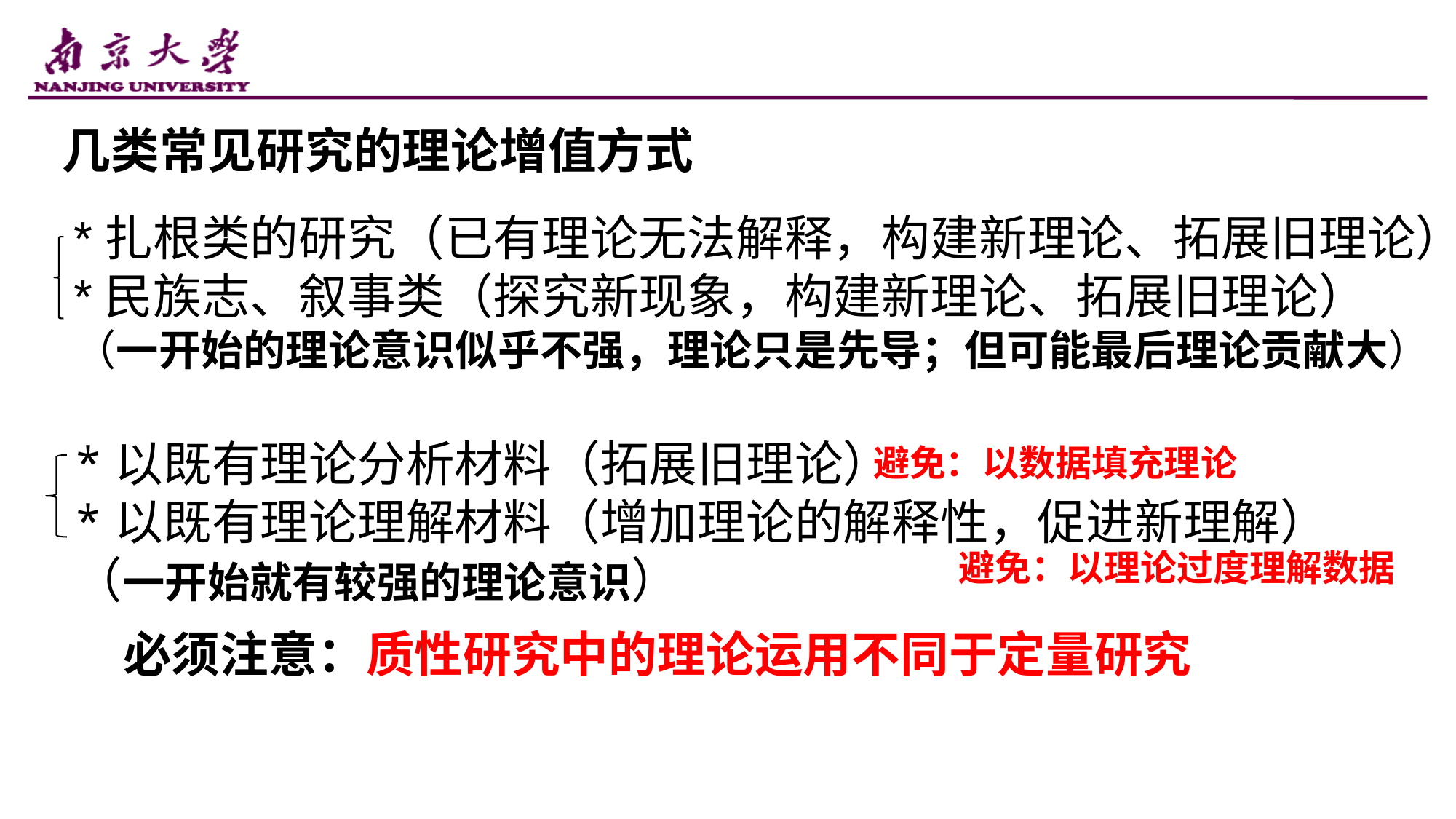

几类常见研究的理论增值方式
*扎根类的研究（已有理论无法解释，构建新理论、拓展旧理论）
*民族志、叙事类（探究新现象，构建新理论、拓展旧理论）
（一开始的理论意识似乎不强，理论只是先导；但可能最后理论贡献大）

*以既有理论分析材料（拓展旧理论）
*以既有理论理解材料（增加理论的解释性，促进新理解）
（一开始就有较强的理论意识）

避免：以数据填充理论

避免：以理论过度理解数据
必须注意：质性研究中的理论运用不同于定量研究